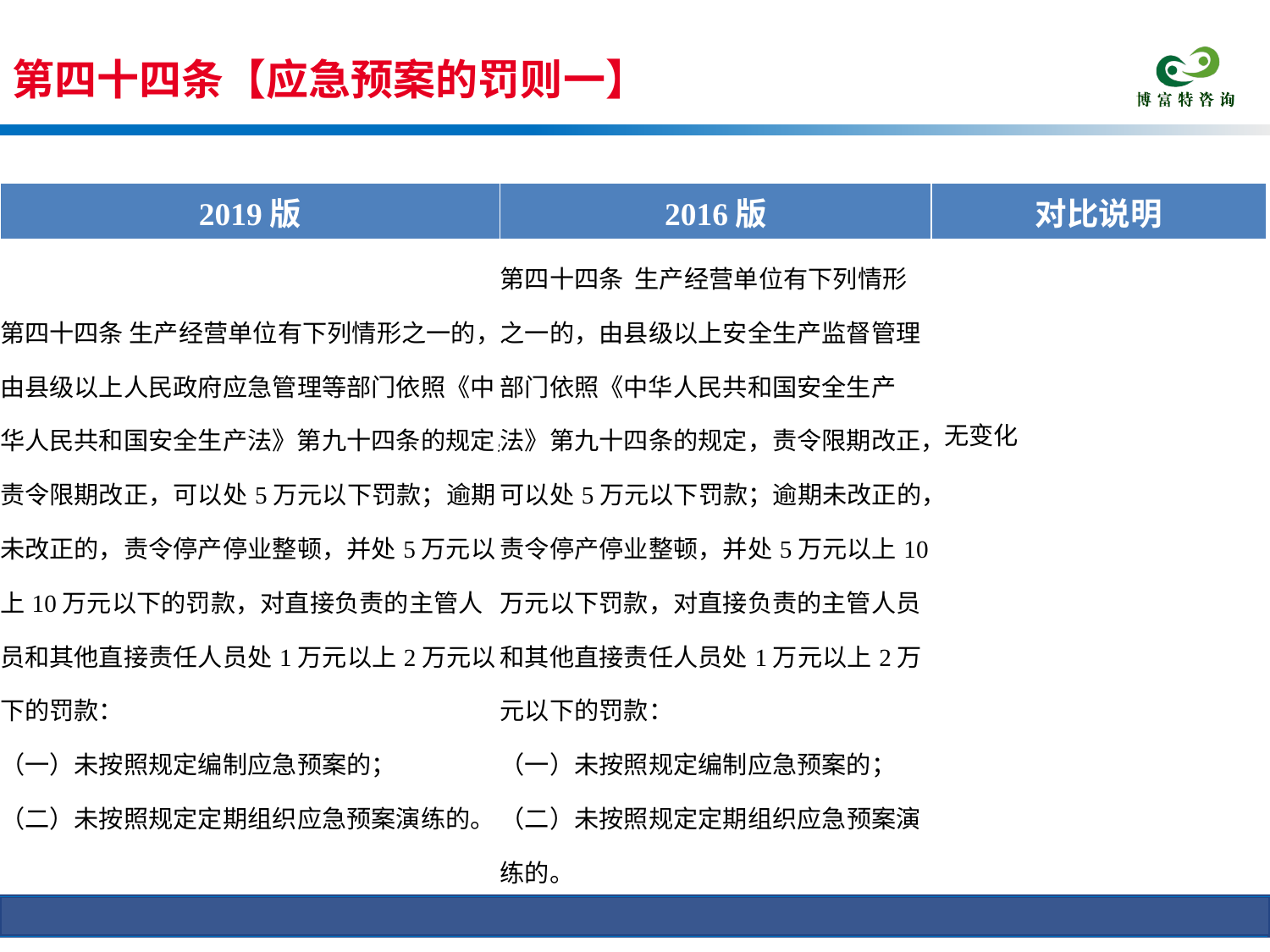

第四十四条【应急预案的罚则一】
条文对比
| 2019版 | 2016版 | 对比说明 |
| --- | --- | --- |
| 第四十四条 生产经营单位有下列情形之一的，由县级以上人民政府应急管理等部门依照《中华人民共和国安全生产法》第九十四条的规定，责令限期改正，可以处5万元以下罚款；逾期未改正的，责令停产停业整顿，并处5万元以上10万元以下的罚款，对直接负责的主管人员和其他直接责任人员处1万元以上2万元以下的罚款： （一）未按照规定编制应急预案的； （二）未按照规定定期组织应急预案演练的。 | 第四十四条 生产经营单位有下列情形之一的，由县级以上安全生产监督管理部门依照《中华人民共和国安全生产法》第九十四条的规定，责令限期改正，可以处5万元以下罚款；逾期未改正的，责令停产停业整顿，并处5万元以上10万元以下罚款，对直接负责的主管人员和其他直接责任人员处1万元以上2万元以下的罚款： （一）未按照规定编制应急预案的； （二）未按照规定定期组织应急预案演练的。 | 无变化 |